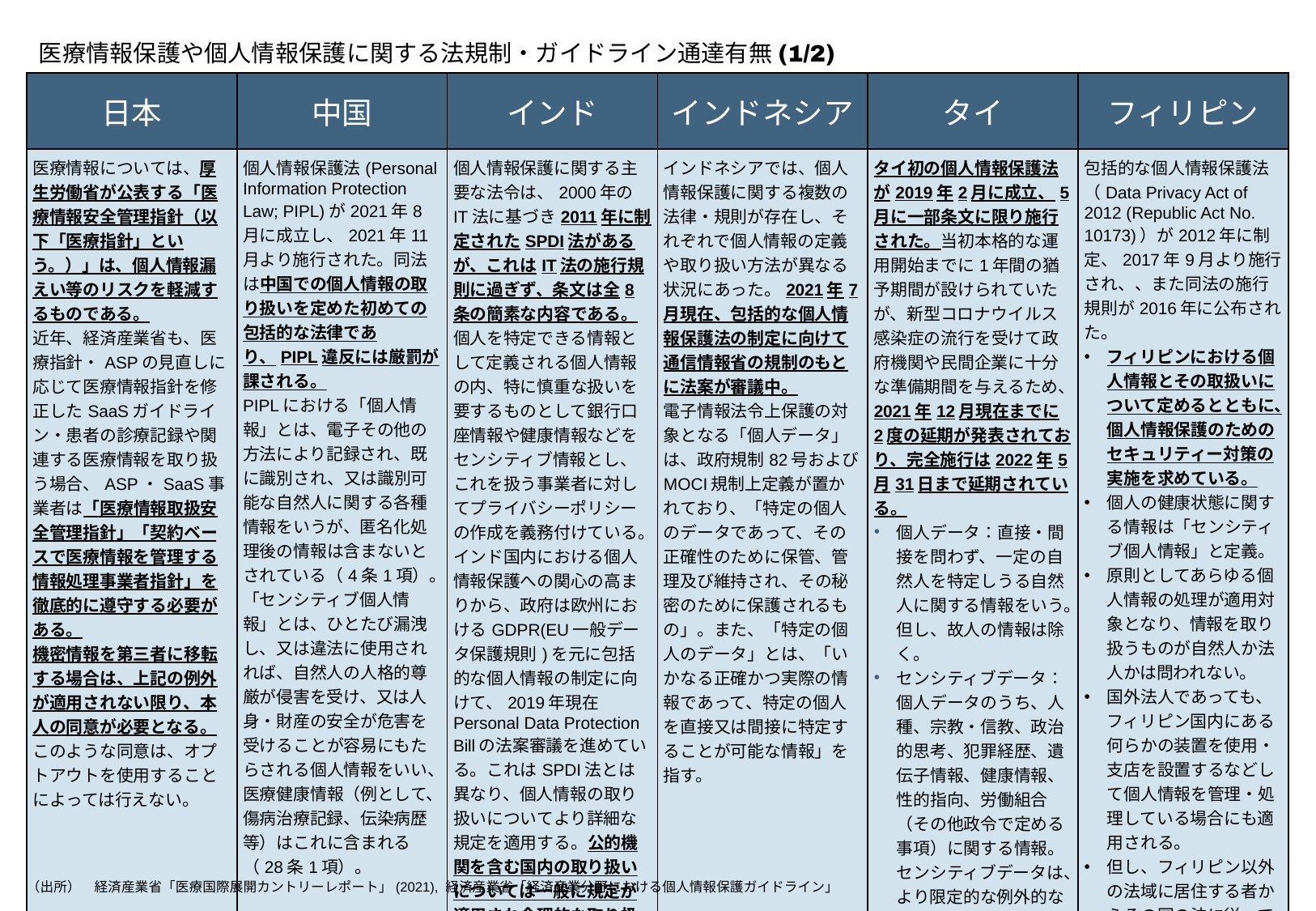

# 医療情報保護や個人情報保護に関する法規制・ガイドライン通達有無(1/2)
| 日本 | 中国 | インド | インドネシア | タイ | フィリピン |
| --- | --- | --- | --- | --- | --- |
| 医療情報については、厚生労働省が公表する「医療情報安全管理指針（以下「医療指針」という。）」は、個人情報漏えい等のリスクを軽減するものである。 近年、経済産業省も、医療指針・ASPの見直しに応じて医療情報指針を修正したSaaSガイドライン・患者の診療記録や関連する医療情報を取り扱う場合、ASP・SaaS事業者は「医療情報取扱安全管理指針」「契約ベースで医療情報を管理する情報処理事業者指針」を徹底的に遵守する必要がある。 機密情報を第三者に移転する場合は、上記の例外が適用されない限り、本人の同意が必要となる。このような同意は、オプトアウトを使用することによっては行えない。 | 個人情報保護法(Personal Information Protection Law; PIPL)が2021年8月に成立し、2021年11月より施行された。同法は中国での個人情報の取り扱いを定めた初めての包括的な法律であり、PIPL違反には厳罰が課される。 PIPLにおける「個人情報」とは、電子その他の方法により記録され、既に識別され、又は識別可能な自然人に関する各種情報をいうが、匿名化処理後の情報は含まないとされている（4条1項）。 「センシティブ個人情報」とは、ひとたび漏洩し、又は違法に使用されれば、自然人の人格的尊厳が侵害を受け、又は人身・財産の安全が危害を受けることが容易にもたらされる個人情報をいい、医療健康情報（例として、傷病治療記録、伝染病歴等）はこれに含まれる（28条1項）。 | 個人情報保護に関する主要な法令は、2000年のIT法に基づき2011年に制定されたSPDI法があるが、これはIT法の施行規則に過ぎず、条文は全8条の簡素な内容である。 個人を特定できる情報として定義される個人情報の内、特に慎重な扱いを要するものとして銀行口座情報や健康情報などをセンシティブ情報とし、これを扱う事業者に対してプライバシーポリシーの作成を義務付けている。 インド国内における個人情報保護への関心の高まりから、政府は欧州におけるGDPR(EU一般データ保護規則)を元に包括的な個人情報の制定に向けて、2019年現在Personal Data Protection Billの法案審議を進めている。これはSPDI法とは異なり、個人情報の取り扱いについてより詳細な規定を適用する。公的機関を含む国内の取り扱いについては一般に規定が適用され合理的な取り扱いと適切な管理が明示的に求められる。 | インドネシアでは、個人情報保護に関する複数の法律・規則が存在し、それぞれで個人情報の定義や取り扱い方法が異なる状況にあった。2021年7月現在、包括的な個人情報保護法の制定に向けて通信情報省の規制のもとに法案が審議中。 電子情報法令上保護の対象となる「個人データ」は、政府規制82号およびMOCI規制上定義が置かれており、「特定の個人のデータであって、その正確性のために保管、管理及び維持され、その秘密のために保護されるもの」。また、「特定の個人のデータ」とは、「いかなる正確かつ実際の情報であって、特定の個人を直接又は間接に特定することが可能な情報」を指す。 | タイ初の個人情報保護法が2019年2月に成立、5月に一部条文に限り施行された。当初本格的な運用開始までに1年間の猶予期間が設けられていたが、新型コロナウイルス感染症の流行を受けて政府機関や民間企業に十分な準備期間を与えるため、2021年12月現在までに2度の延期が発表されており、完全施行は2022年5月31日まで延期されている。 個人データ：直接・間接を問わず、一定の自然人を特定しうる自然人に関する情報をいう。但し、故人の情報は除く。 センシティブデータ：個人データのうち、人種、宗教・信教、政治的思考、犯罪経歴、遺伝子情報、健康情報、性的指向、労働組合（その他政令で定める事項）に関する情報。センシティブデータは、より限定的な例外的な場合を除いて対象者の明確な同意なしに収集することが禁止される等、個人データの中でも、より厳格な保護の対象とされている。 | 包括的な個人情報保護法（Data Privacy Act of 2012 (Republic Act No. 10173)）が2012年に制定、2017年9月より施行され、、また同法の施行規則が2016年に公布された。 フィリピンにおける個人情報とその取扱いについて定めるとともに、個人情報保護のためのセキュリティー対策の実施を求めている。 個人の健康状態に関する情報は「センシティブ個人情報」と定義。 原則としてあらゆる個人情報の処理が適用対象となり、情報を取り扱うものが自然人か法人かは問われない。 国外法人であっても、フィリピン国内にある何らかの装置を使用・支店を設置するなどして個人情報を管理・処理している場合にも適用される。 但し、フィリピン以外の法域に居住する者からその国の法に従って収集されたフィリピン内で処理されている個人情報は適用除外される。 |

（出所）　経済産業省「医療国際展開カントリーレポート」(2021), 経済産業省「経済産業分野における個人情報保護ガイドライン」